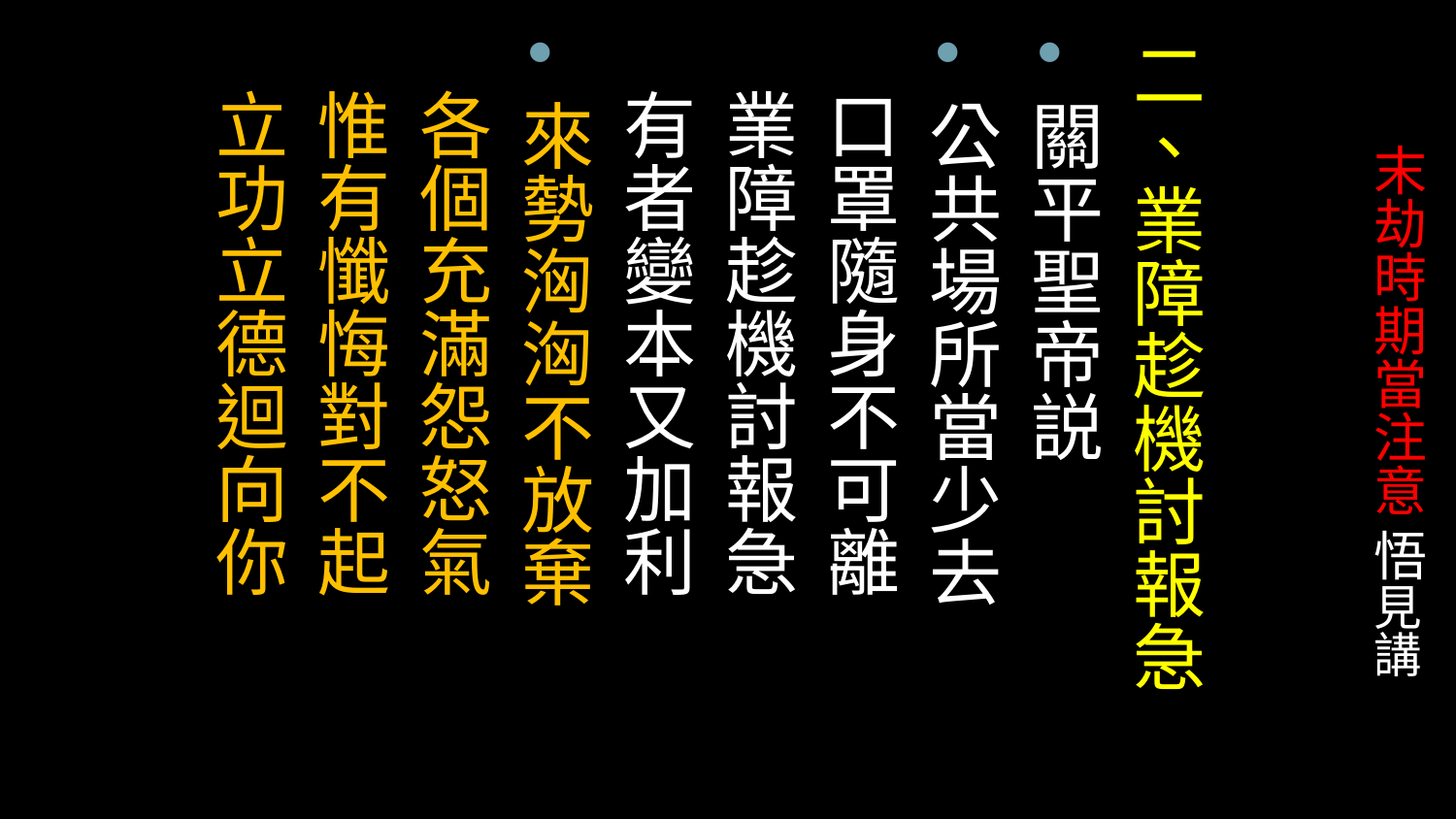

二、業障趁機討報急
關平聖帝説
公共場所當少去
  口罩隨身不可離
  業障趁機討報急
  有者變本又加利
來勢洶洶不放棄
  各個充滿怨怒氣
  惟有懺悔對不起
  立功立德迴向你

# 末劫時期當注意 悟見講